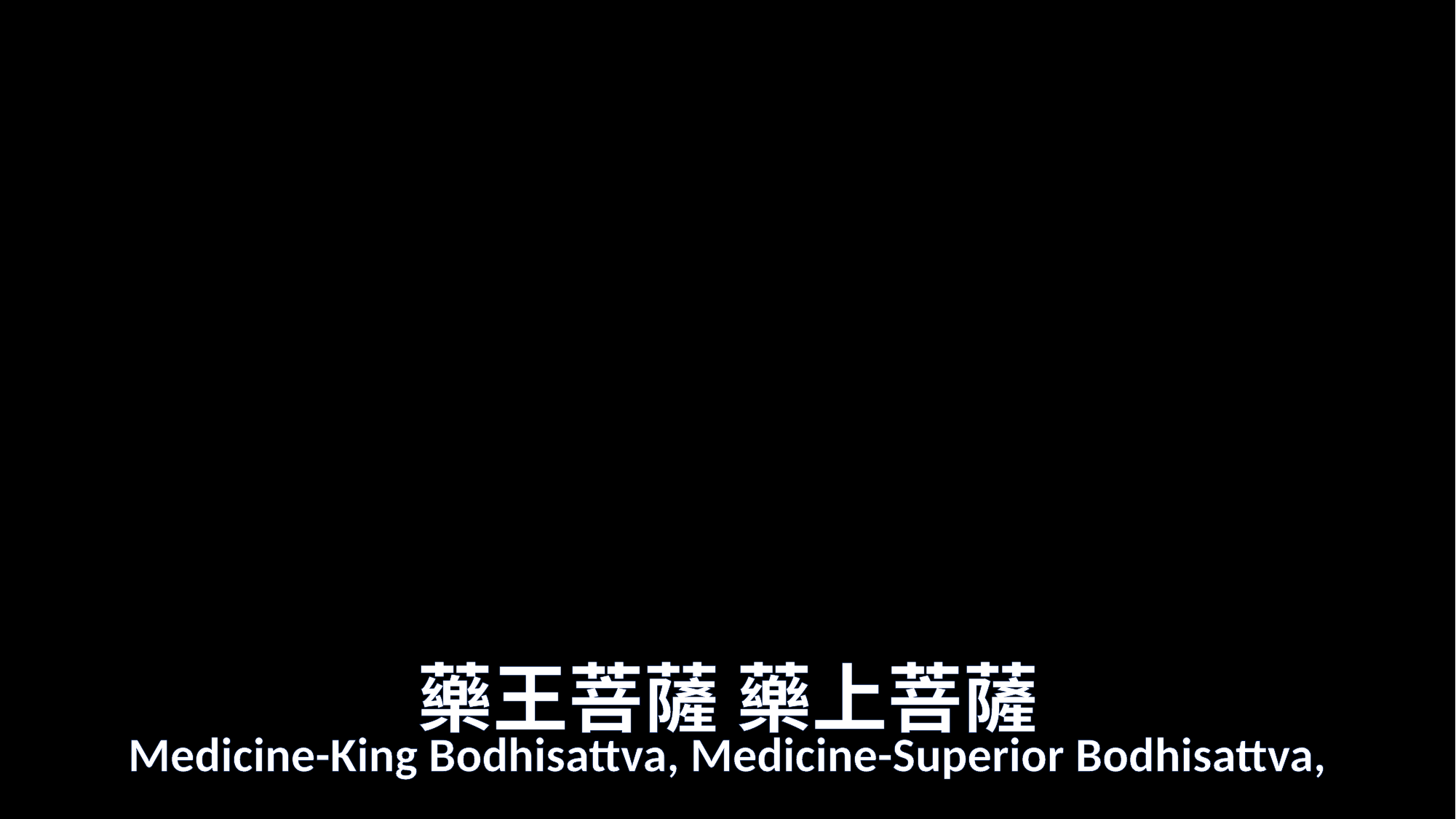

# 藥王菩薩 藥上菩薩
Medicine-King Bodhisattva, Medicine-Superior Bodhisattva,